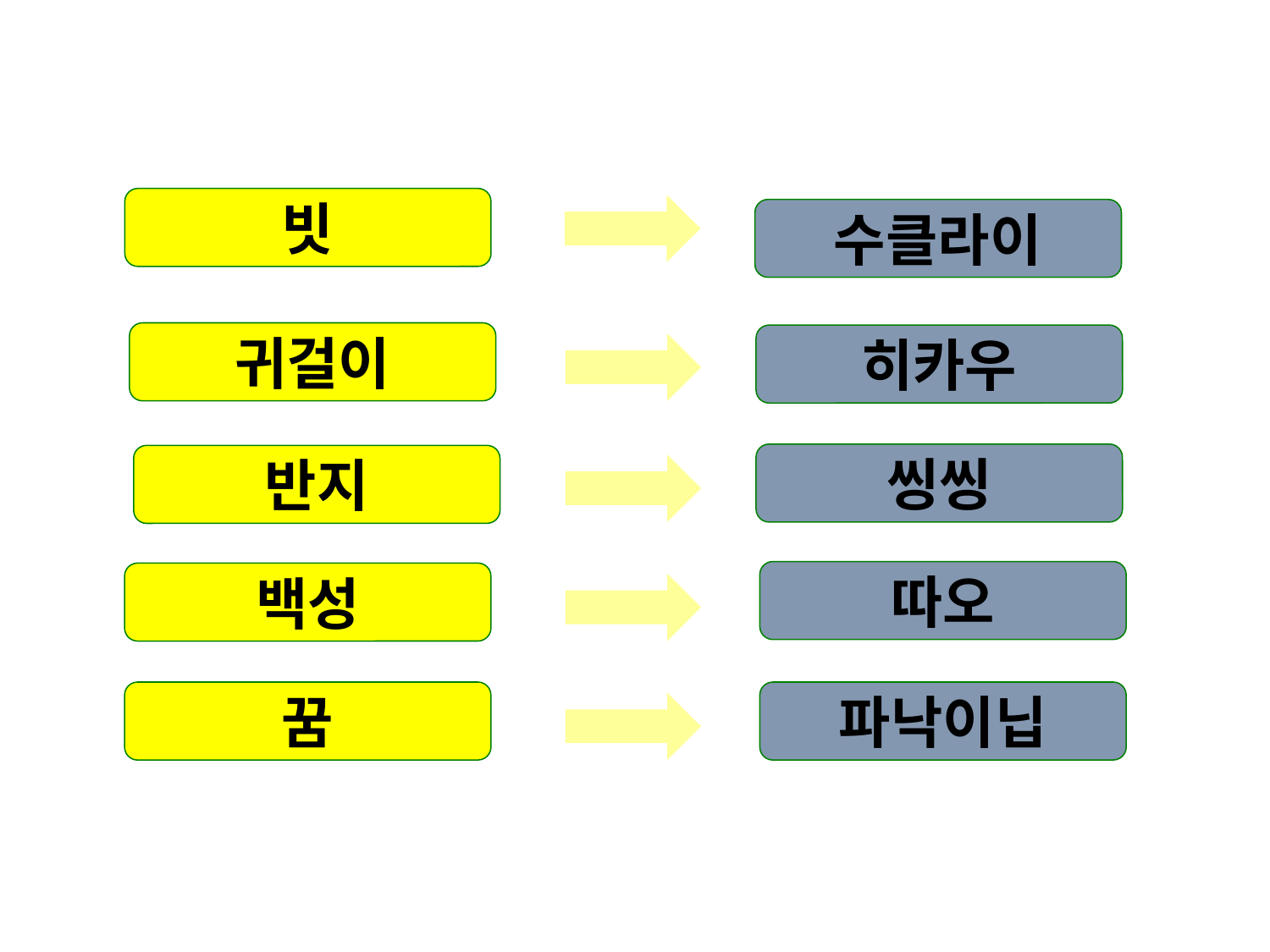

빗

수클라이

귀걸이
히카우

씽씽
반지

따오
백성

꿈
파낙이닙